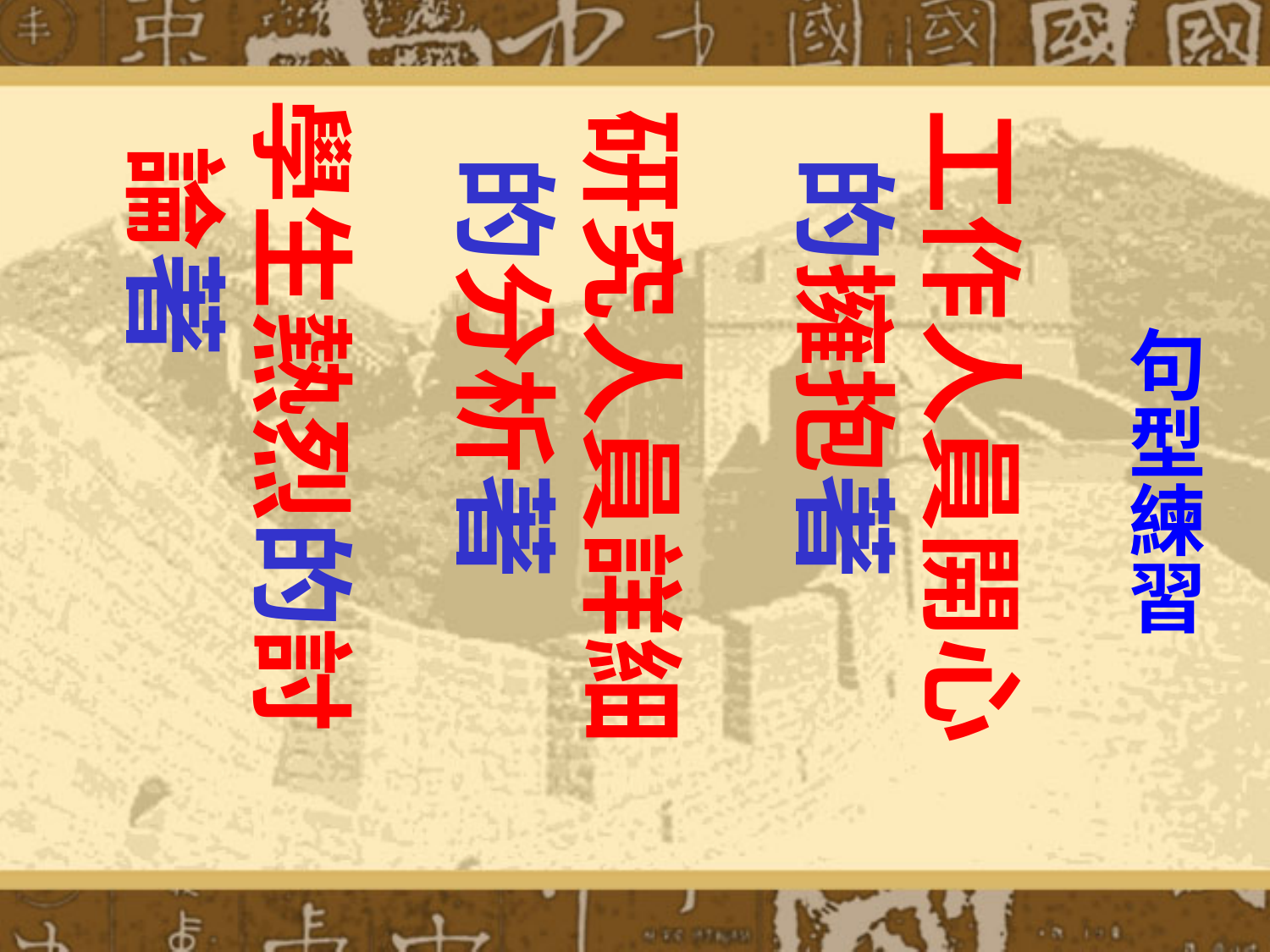

學生熱烈的討論著
研究人員詳細的分析著
工作人員開心的擁抱著
# 句型練習